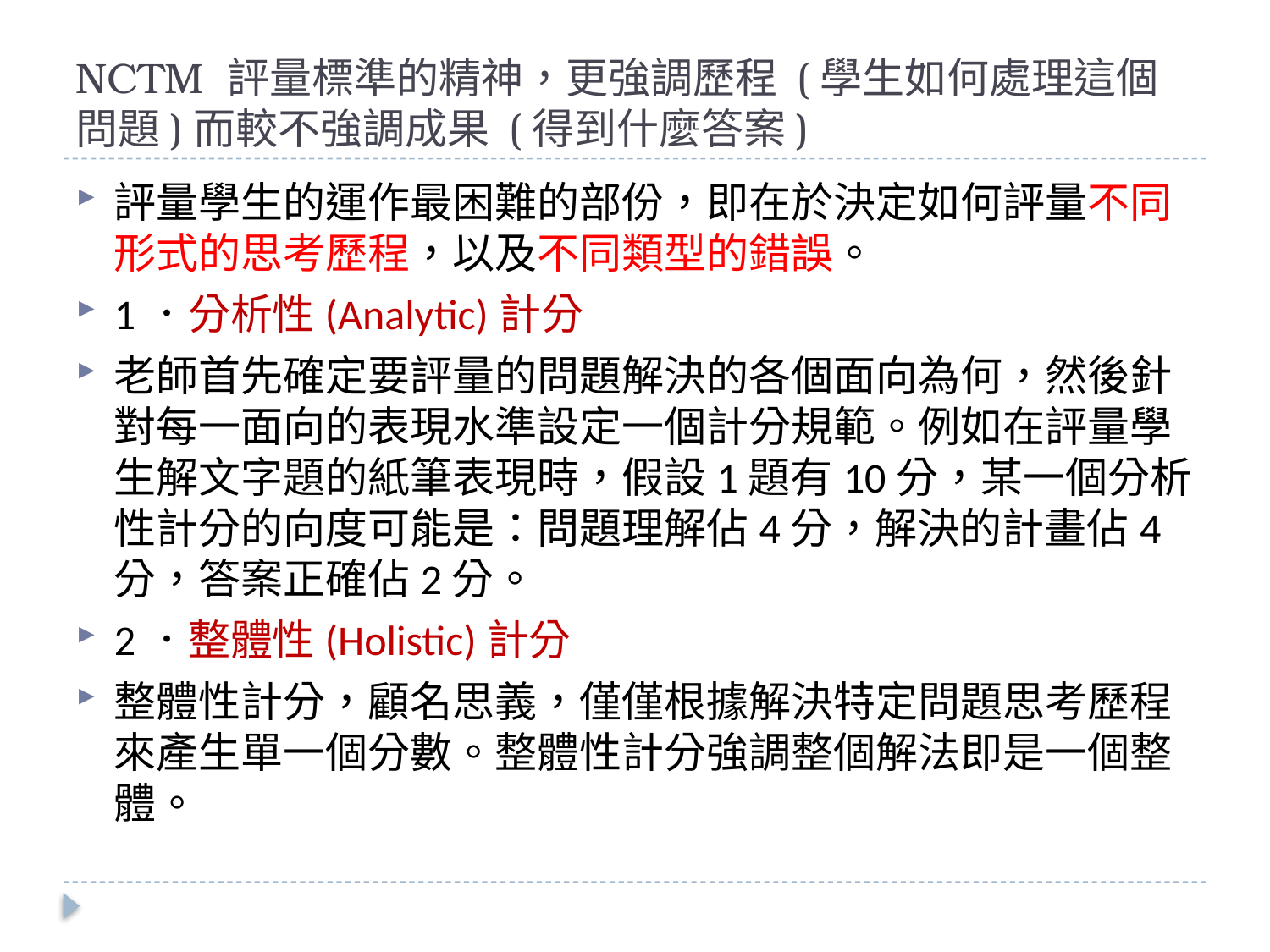

# NCTM 評量標準的精神，更強調歷程 (學生如何處理這個問題)而較不強調成果 (得到什麼答案)
評量學生的運作最困難的部份，即在於決定如何評量不同形式的思考歷程，以及不同類型的錯誤。
1．分析性(Analytic)計分
老師首先確定要評量的問題解決的各個面向為何，然後針對每一面向的表現水準設定一個計分規範。例如在評量學生解文字題的紙筆表現時，假設1題有10分，某一個分析性計分的向度可能是：問題理解佔4分，解決的計畫佔4分，答案正確佔2分。
2．整體性(Holistic)計分
整體性計分，顧名思義，僅僅根據解決特定問題思考歷程來產生單一個分數。整體性計分強調整個解法即是一個整體。